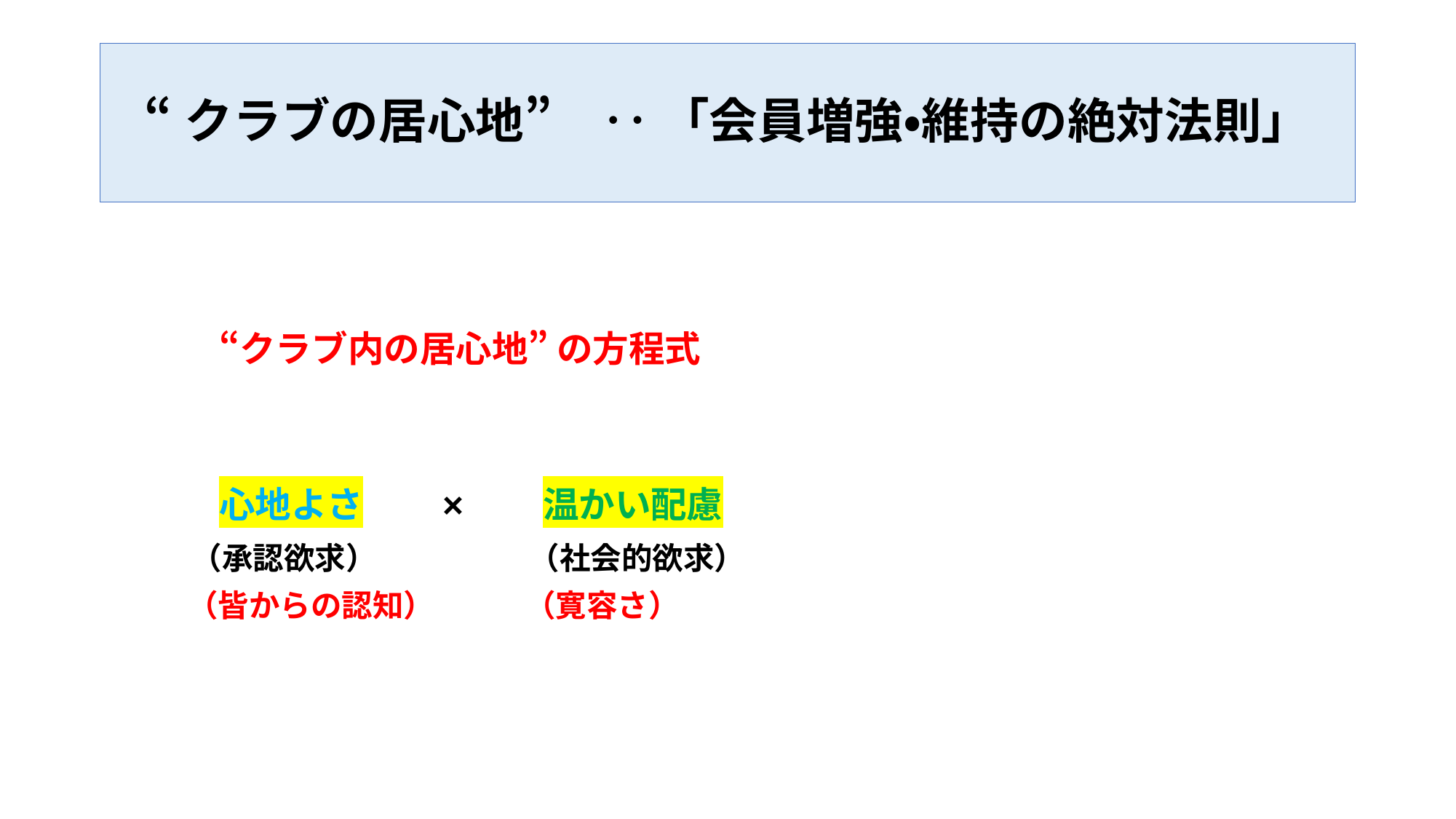

# “クラブの居心地”　‥ 「会員増強・維持の絶対法則」

　　　“クラブ内の居心地” の方程式

　　　心地よさ　　×　　温かい配慮　　＝　会員増強・維持
　　 （承認欲求）　　　  　  （社会的欲求）
　 　 （皆からの認知）　　    （寛容さ）